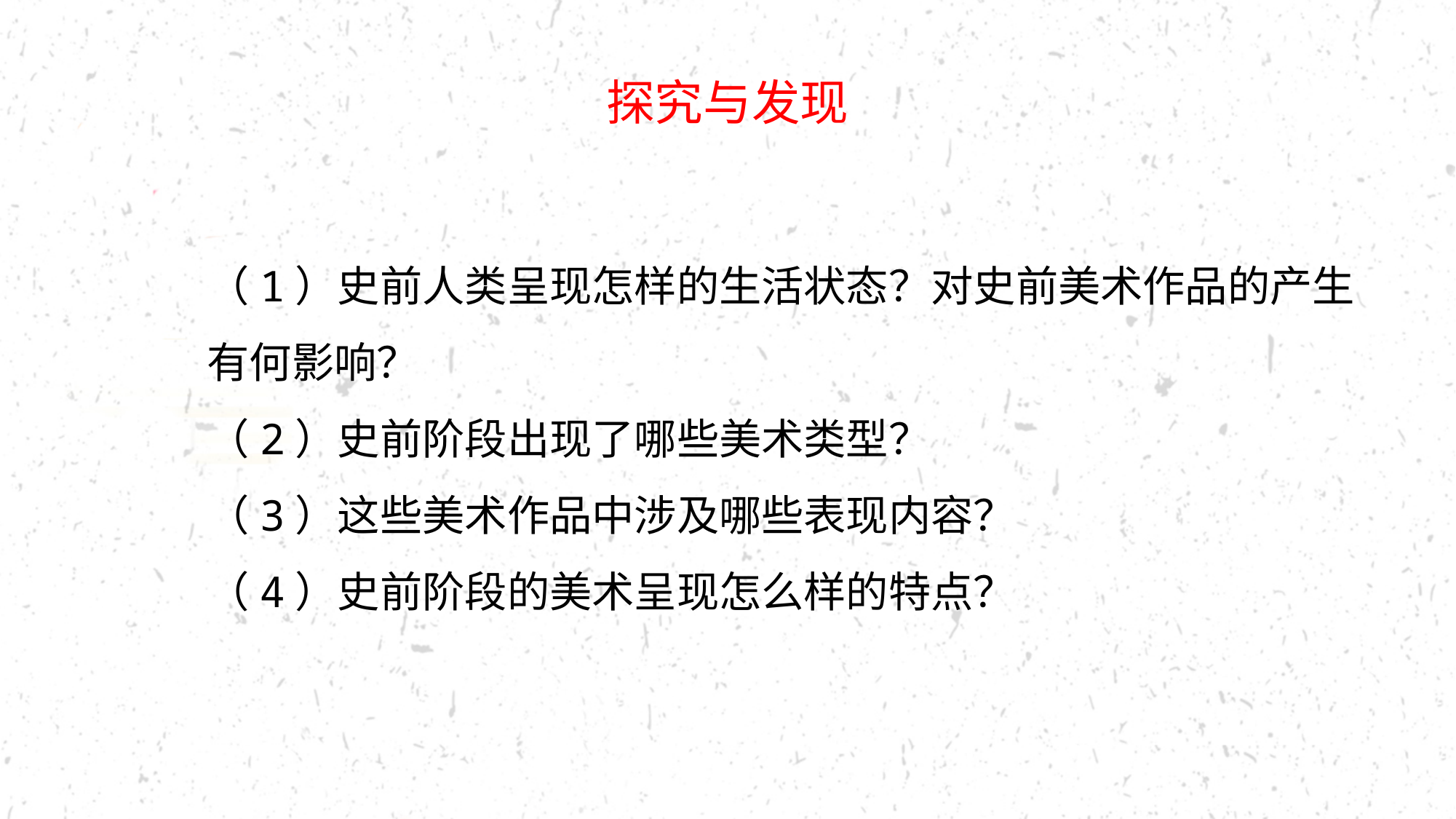

# 探究与发现
（1）史前人类呈现怎样的生活状态？对史前美术作品的产生有何影响？
（2）史前阶段出现了哪些美术类型？
（3）这些美术作品中涉及哪些表现内容？
（4）史前阶段的美术呈现怎么样的特点？